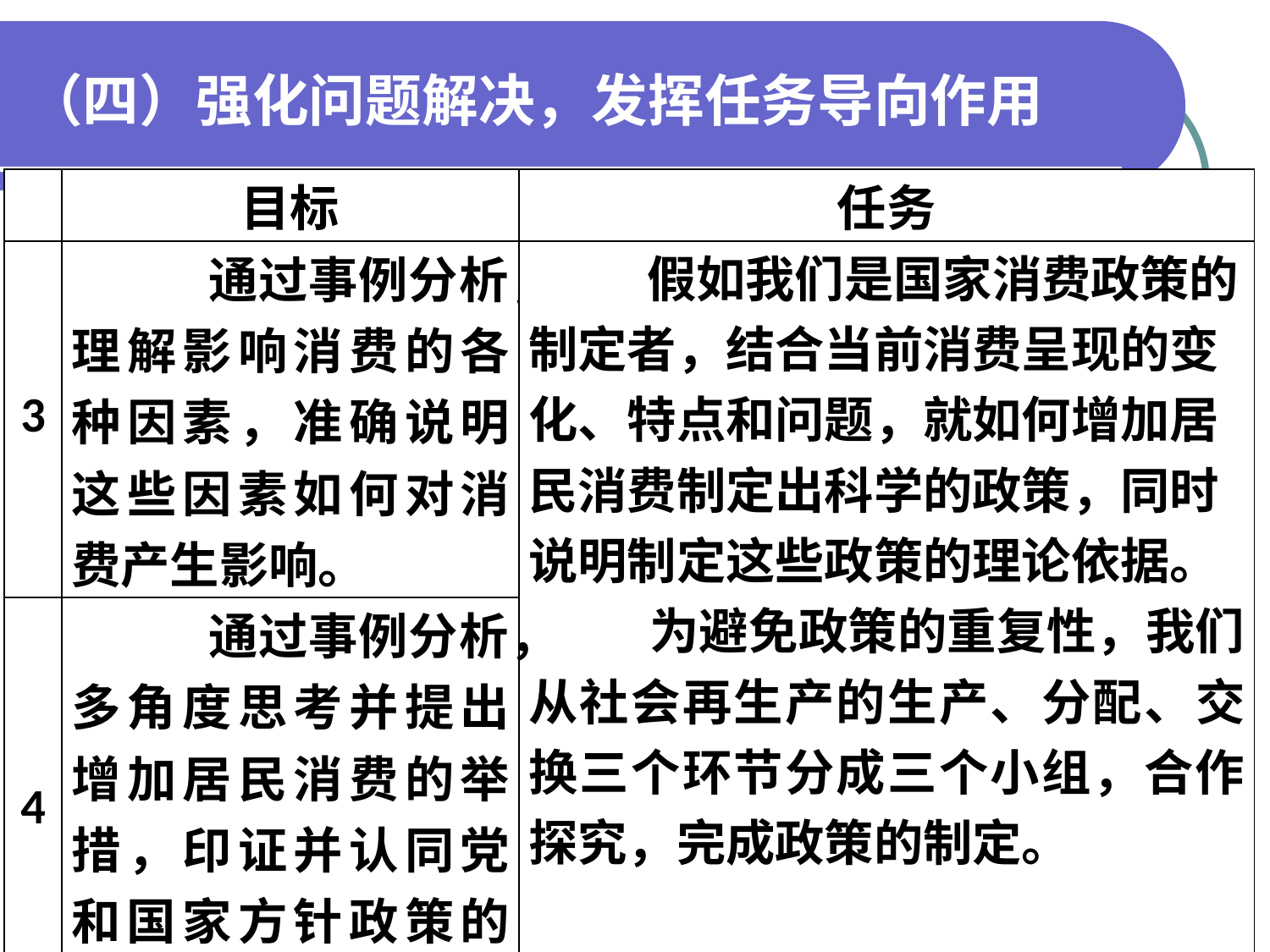

# （四）强化问题解决，发挥任务导向作用
|  | 目标 | 任务 |
| --- | --- | --- |
| 3 | 通过事例分析，理解影响消费的各种因素，准确说明这些因素如何对消费产生影响。 | 假如我们是国家消费政策的制定者，结合当前消费呈现的变化、特点和问题，就如何增加居民消费制定出科学的政策，同时说明制定这些政策的理论依据。 为避免政策的重复性，我们从社会再生产的生产、分配、交换三个环节分成三个小组，合作探究，完成政策的制定。 |
| 4 | 通过事例分析，多角度思考并提出增加居民消费的举措，印证并认同党和国家方针政策的正确性。 |  |